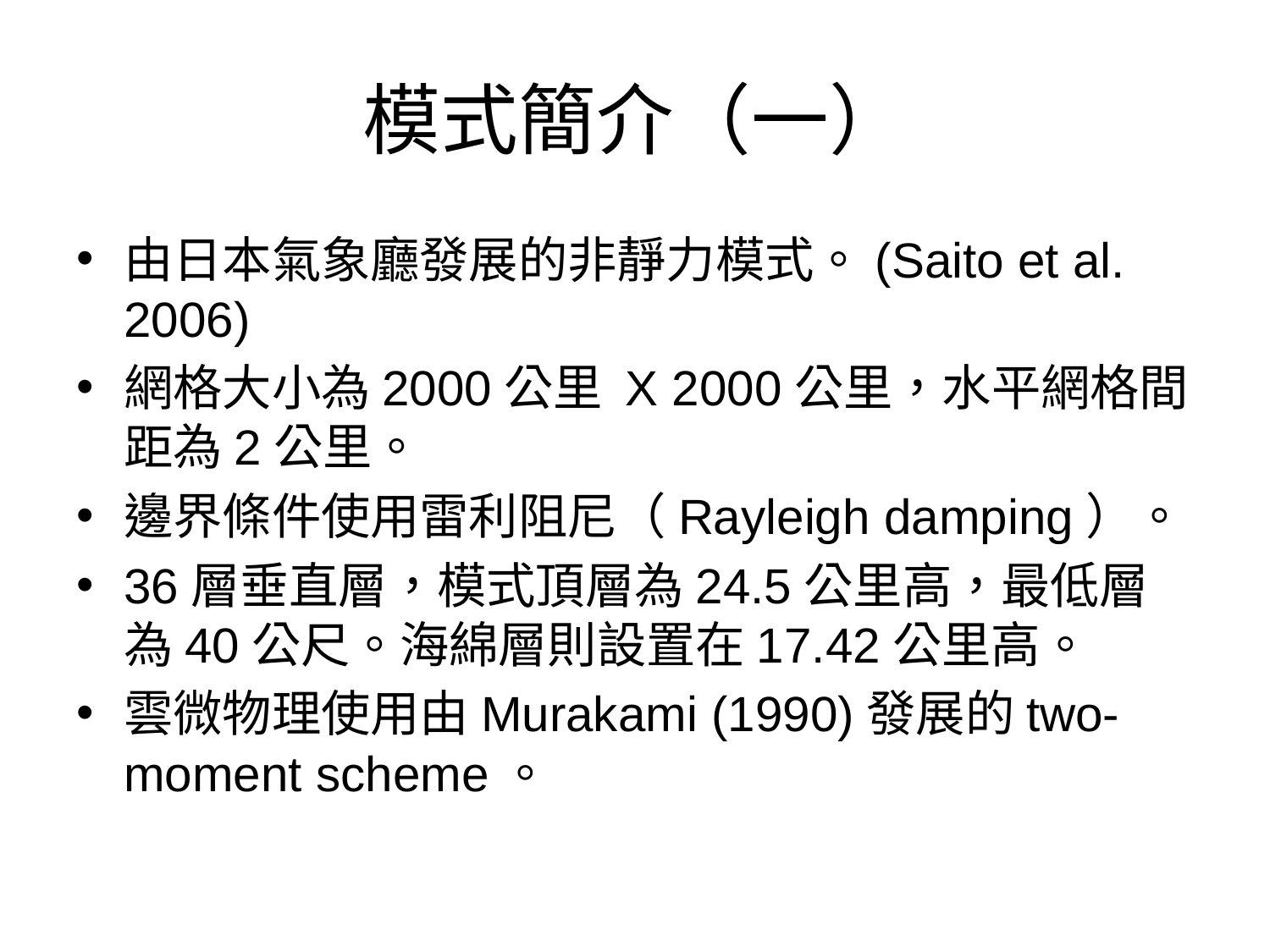

# 模式簡介（一）
由日本氣象廳發展的非靜力模式。(Saito et al. 2006)
網格大小為2000公里 X 2000公里，水平網格間距為2公里。
邊界條件使用雷利阻尼（Rayleigh damping）。
36層垂直層，模式頂層為24.5公里高，最低層為40公尺。海綿層則設置在17.42公里高。
雲微物理使用由Murakami (1990)發展的two-moment scheme。